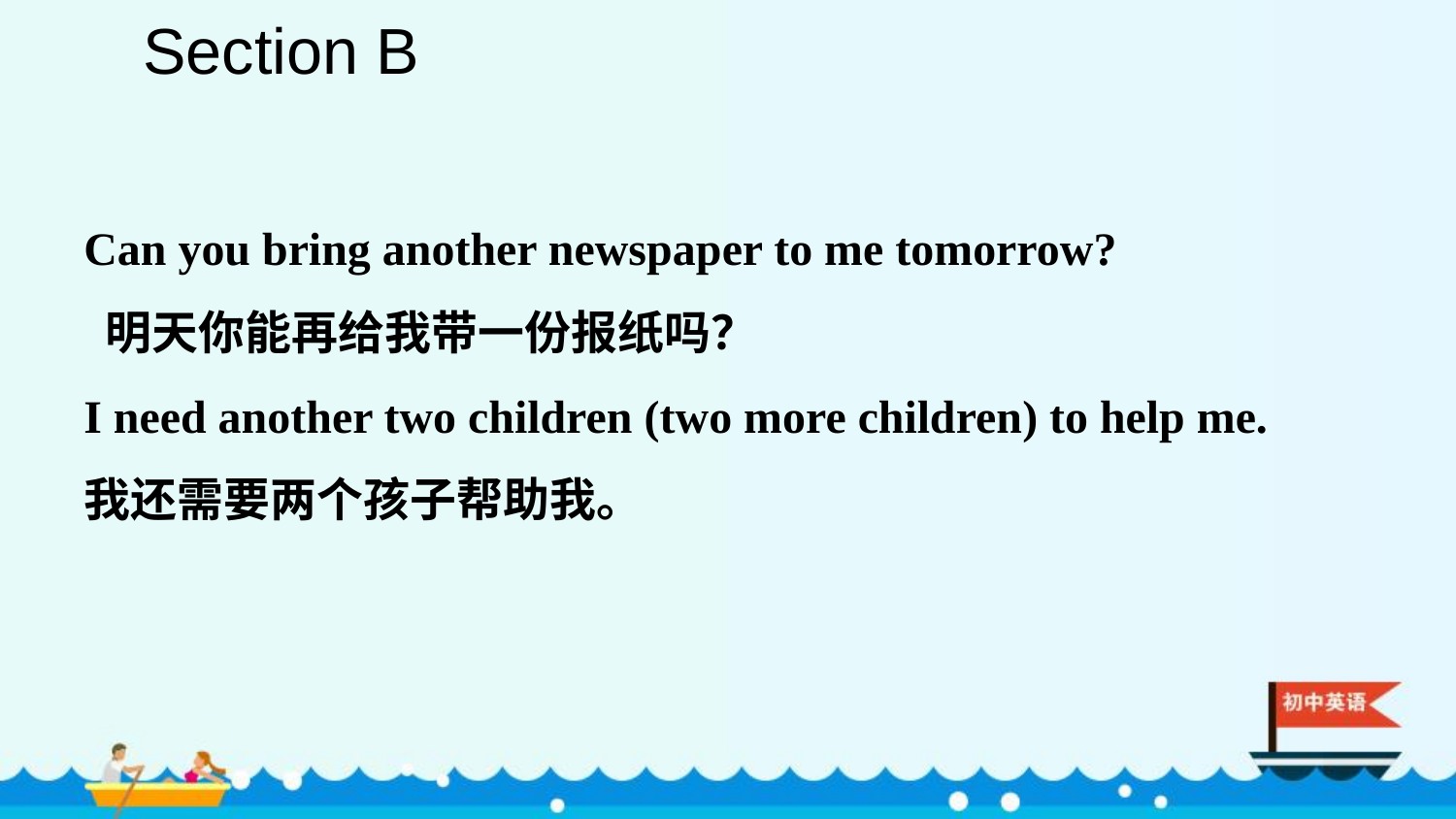

Section B

Can you bring another newspaper to me tomorrow?
 明天你能再给我带一份报纸吗？
I need another two children (two more children) to help me.
我还需要两个孩子帮助我。